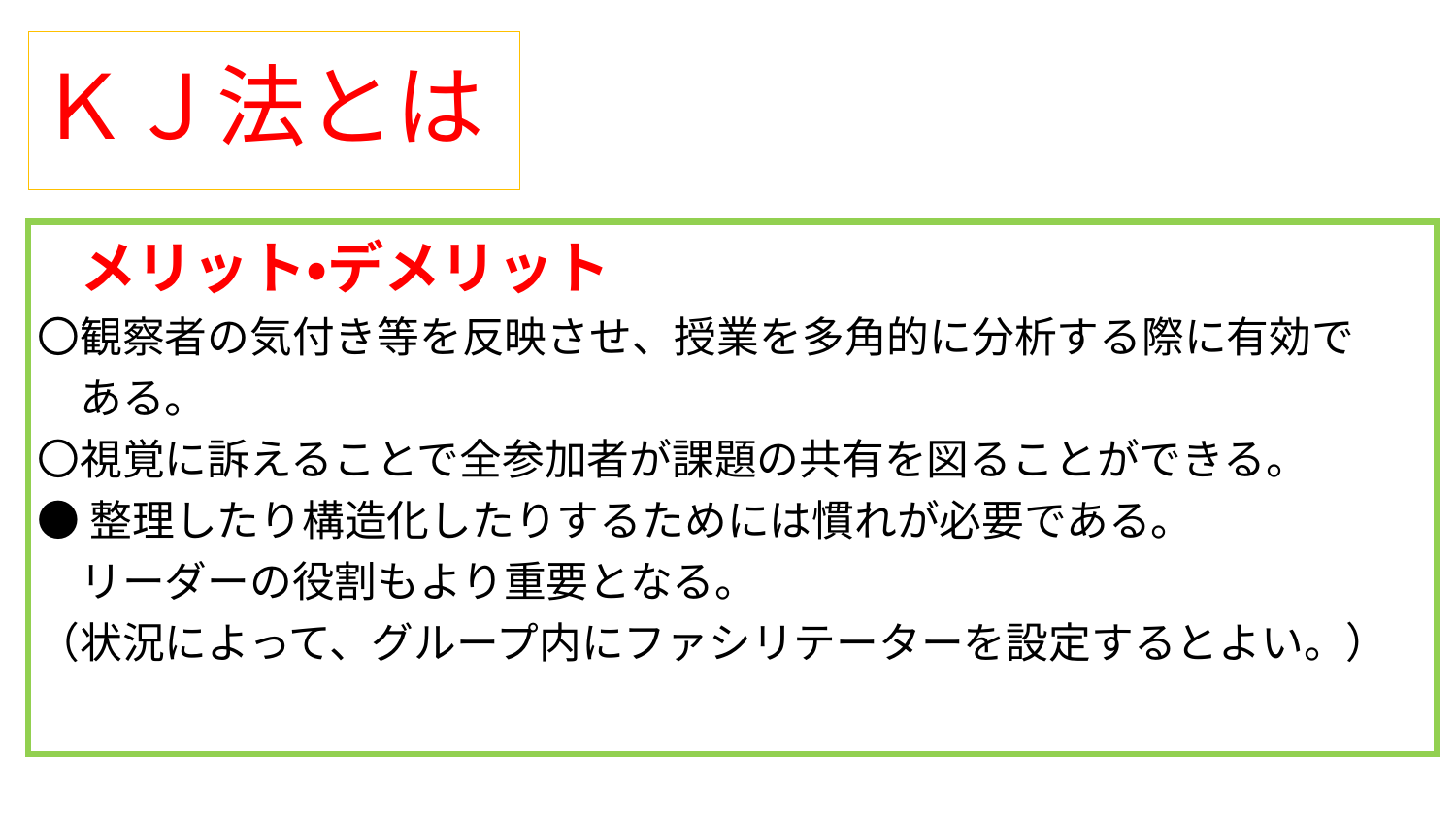

# ＫＪ法とは

　メリット・デメリット
〇観察者の気付き等を反映させ、授業を多角的に分析する際に有効で
　ある。
〇視覚に訴えることで全参加者が課題の共有を図ることができる。
●整理したり構造化したりするためには慣れが必要である。
　リーダーの役割もより重要となる。
（状況によって、グループ内にファシリテーターを設定するとよい。）